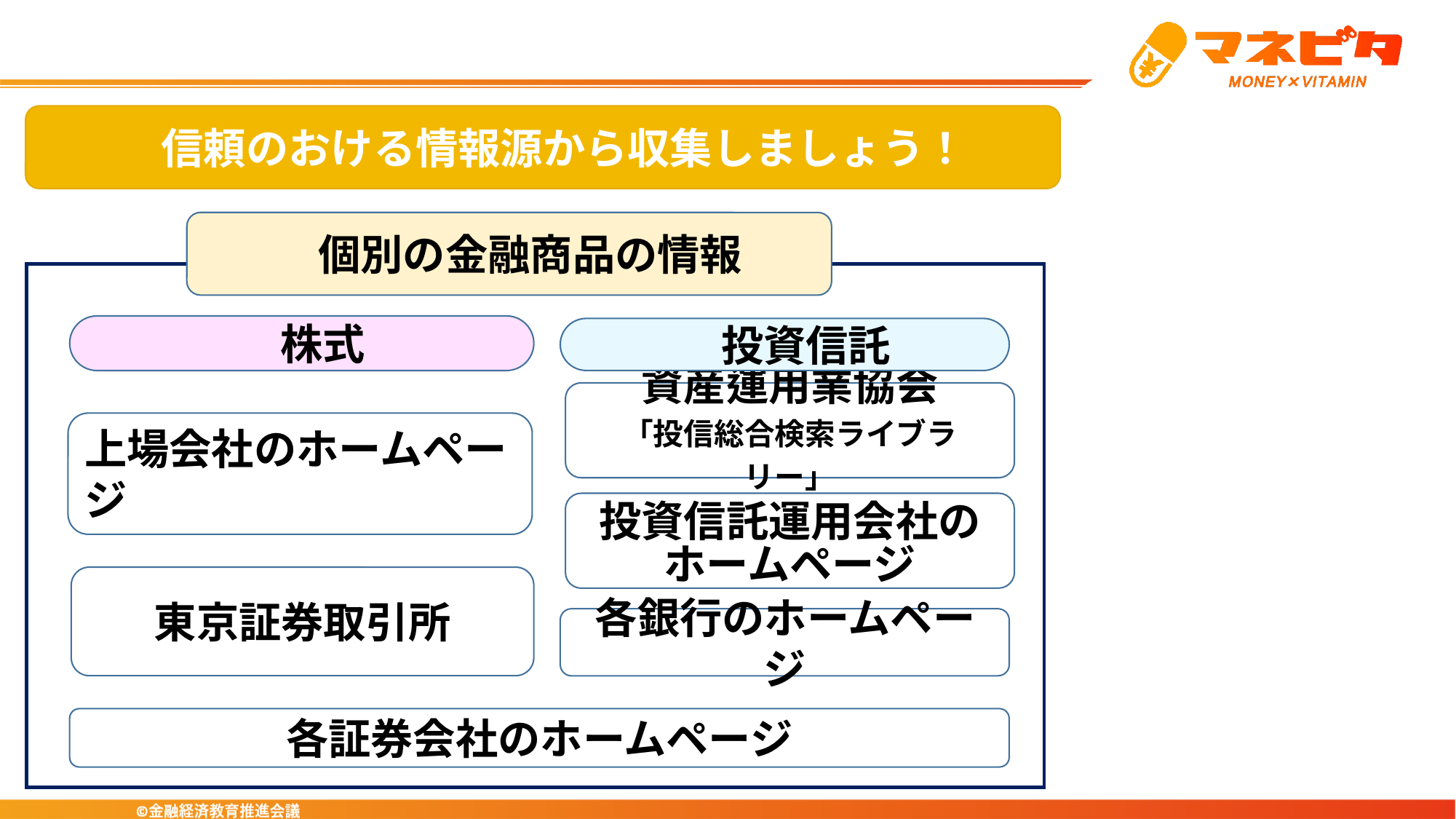

信頼のおける情報源から収集しましょう！
　個別の金融商品の情報
　株式
　投資信託
資産運用業協会
「投信総合検索ライブラリー」
上場会社のホームページ
東京証券取引所
各銀行のホームページ
各証券会社のホームページ

投資信託運用会社のホームページ